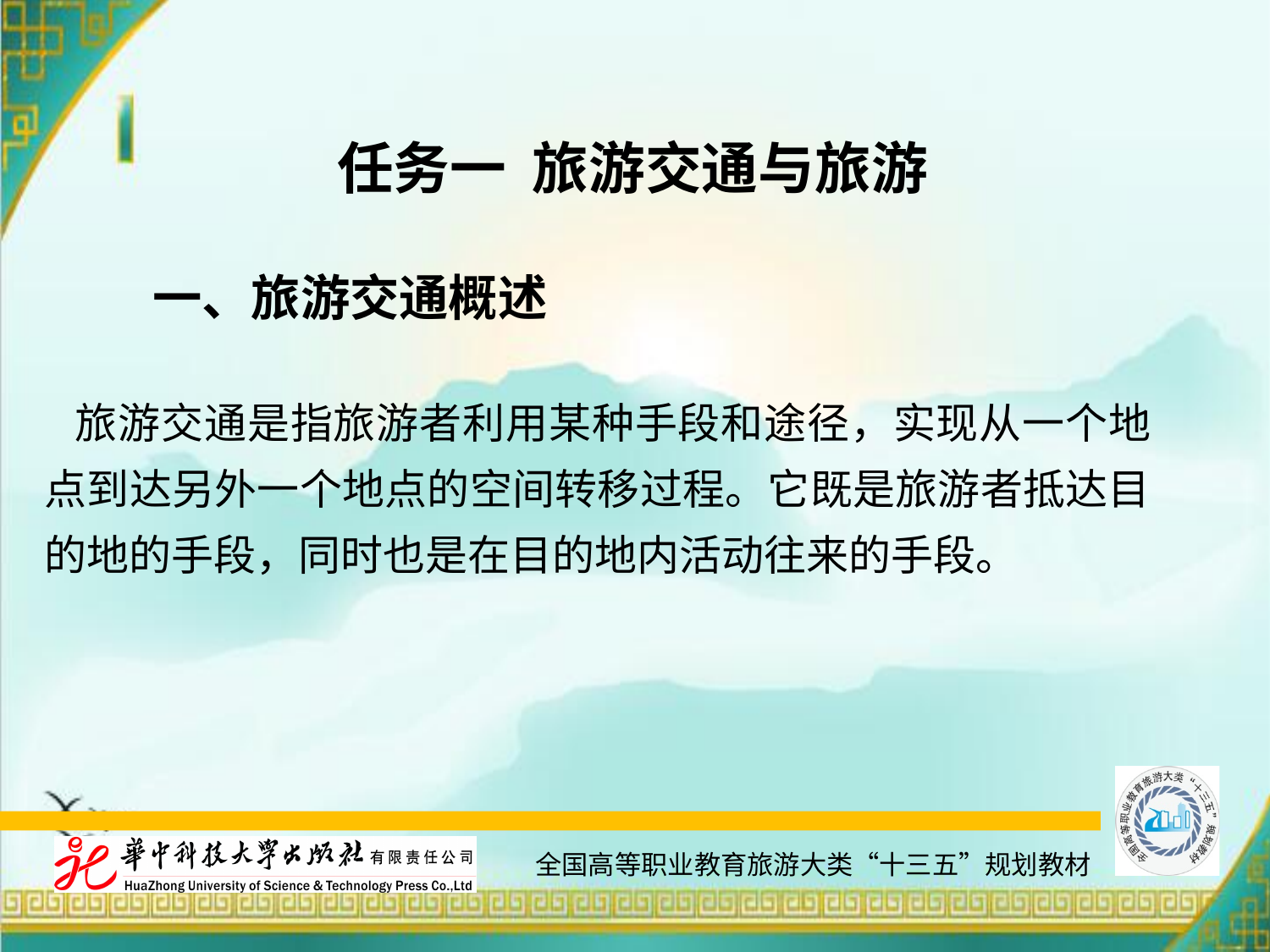

任务一  旅游交通与旅游
一、旅游交通概述

     旅游交通是指旅游者利用某种手段和途径，实现从一个地点到达另外一个地点的空间转移过程。它既是旅游者抵达目的地的手段，同时也是在目的地内活动往来的手段。